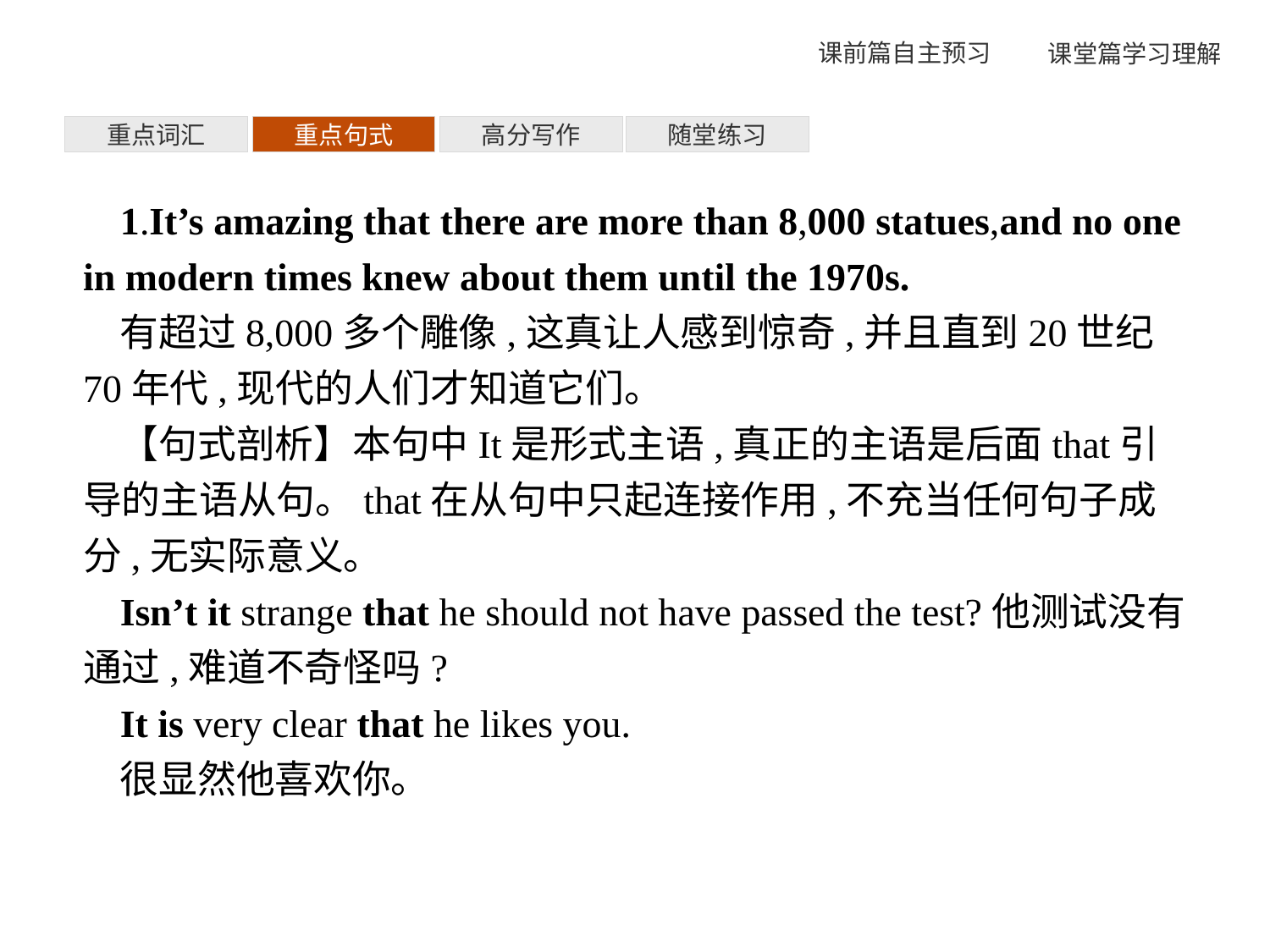

重点词汇
重点句式
高分写作
随堂练习
1.It’s amazing that there are more than 8,000 statues,and no one in modern times knew about them until the 1970s.
有超过8,000多个雕像,这真让人感到惊奇,并且直到20世纪70年代,现代的人们才知道它们。
【句式剖析】本句中It是形式主语,真正的主语是后面that引导的主语从句。that在从句中只起连接作用,不充当任何句子成分,无实际意义。
Isn’t it strange that he should not have passed the test?他测试没有通过,难道不奇怪吗?
It is very clear that he likes you.
很显然他喜欢你。